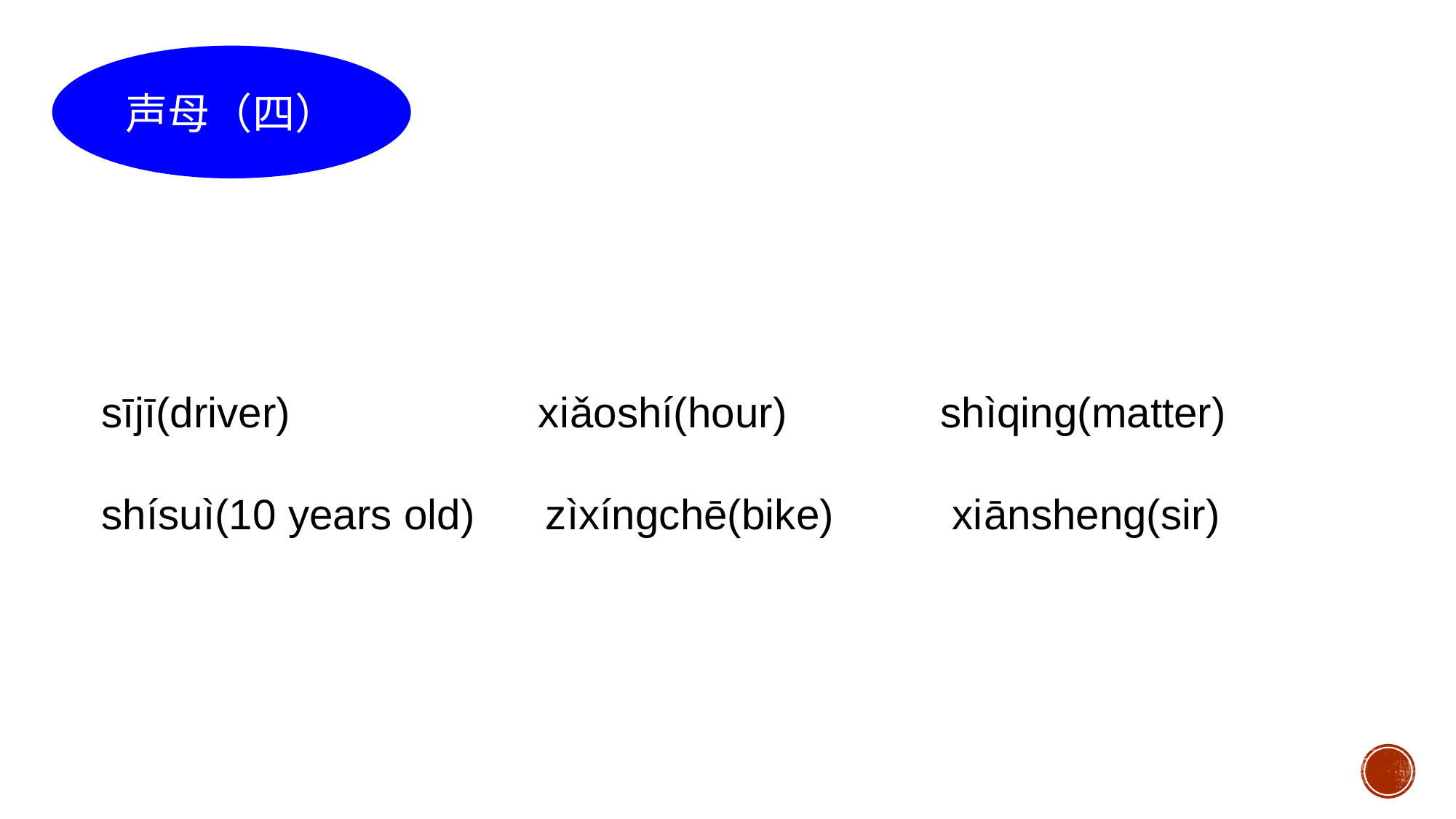

声母（四）
sījī(driver)                     xiǎoshí(hour)             shìqing(matter)
shísuì(10 years old)      zìxíngchē(bike)          xiānsheng(sir)